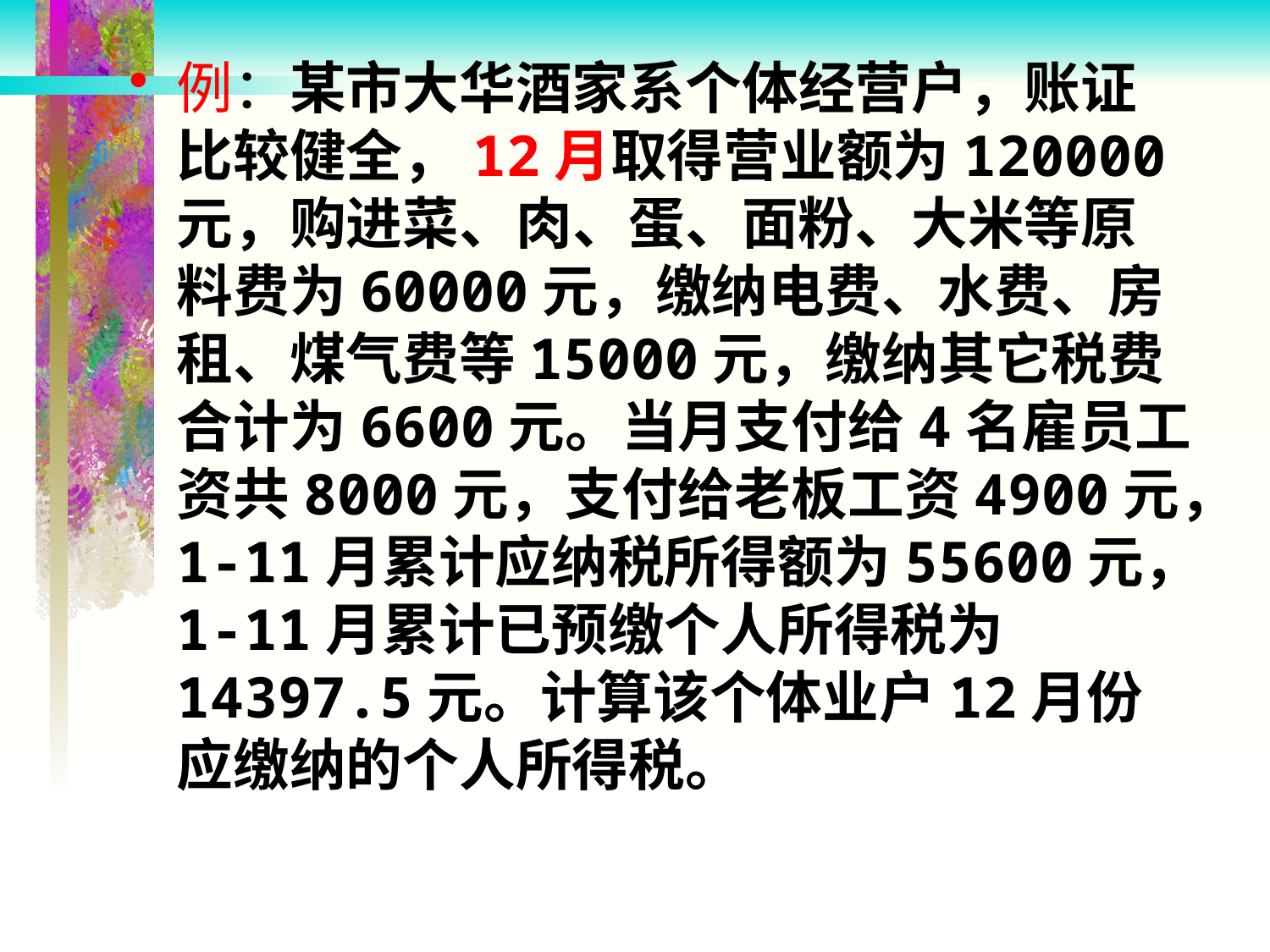

例：某市大华酒家系个体经营户，账证比较健全，12月取得营业额为120000元，购进菜、肉、蛋、面粉、大米等原料费为60000元，缴纳电费、水费、房租、煤气费等15000元，缴纳其它税费合计为6600元。当月支付给4名雇员工资共8000元，支付给老板工资4900元，1-11月累计应纳税所得额为55600元，1-11月累计已预缴个人所得税为14397.5元。计算该个体业户12月份应缴纳的个人所得税。